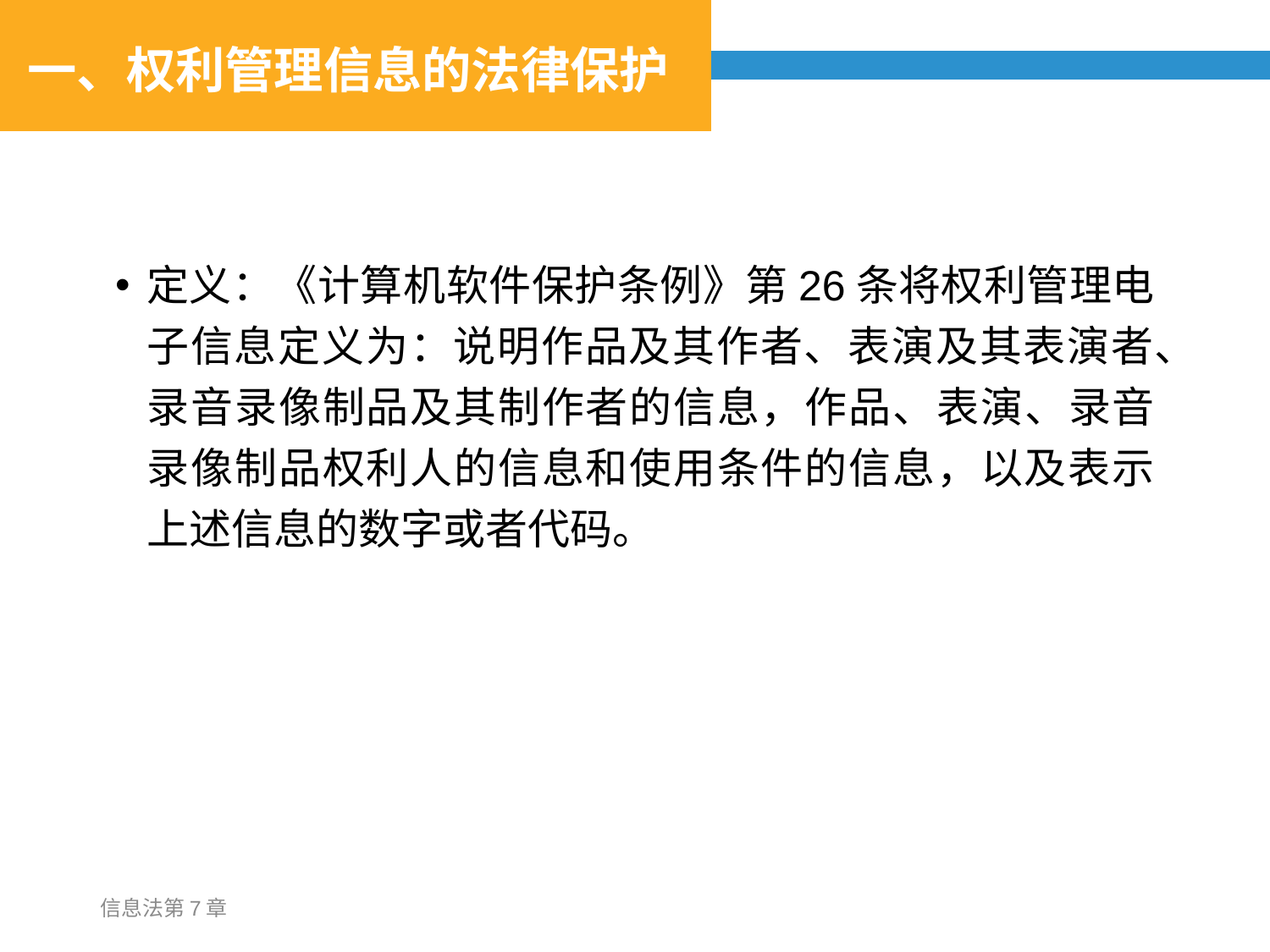

# 一、权利管理信息的法律保护
定义：《计算机软件保护条例》第26条将权利管理电子信息定义为：说明作品及其作者、表演及其表演者、录音录像制品及其制作者的信息，作品、表演、录音录像制品权利人的信息和使用条件的信息，以及表示上述信息的数字或者代码。
信息法第7章